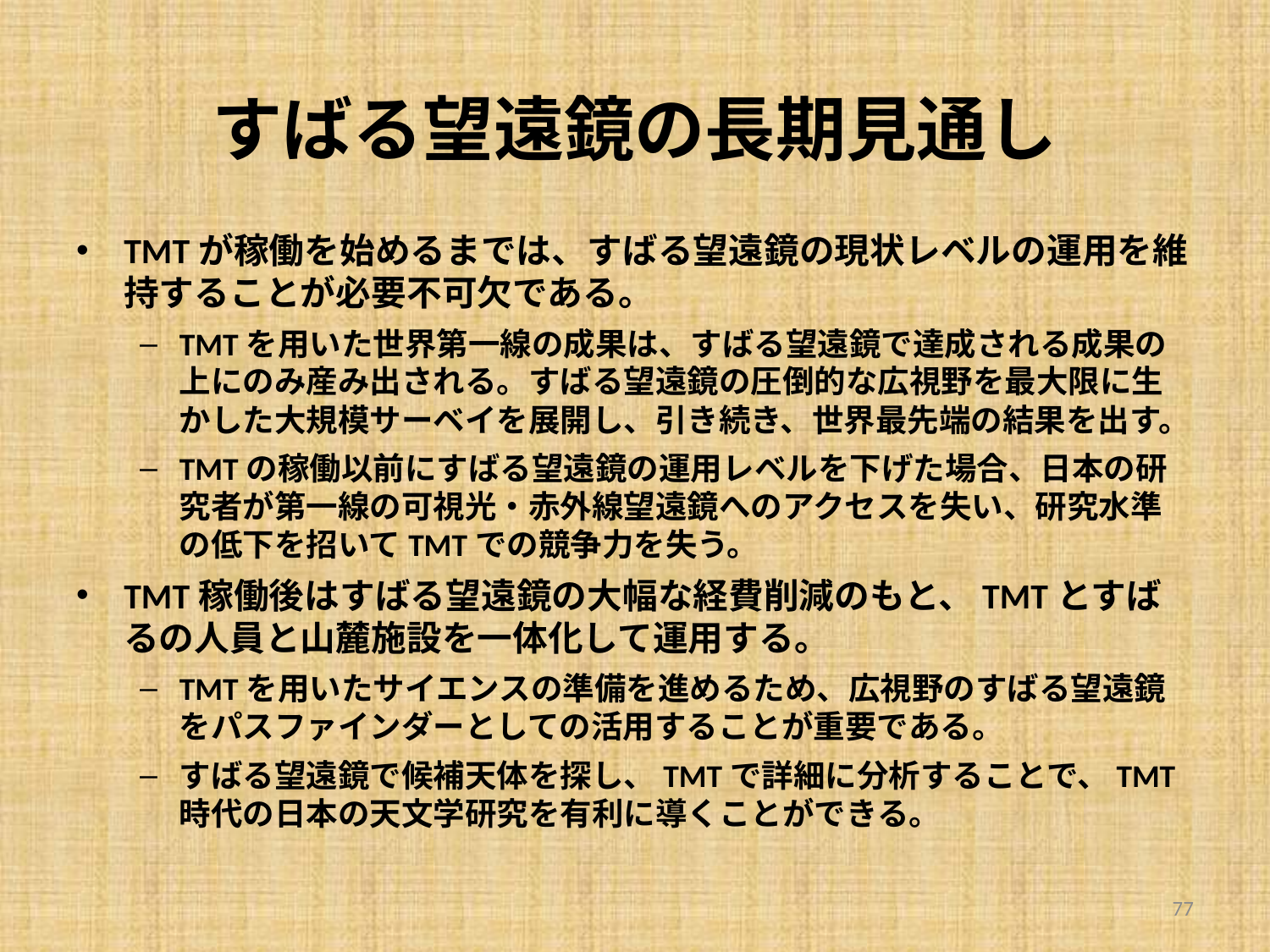

# すばる望遠鏡の長期見通し
TMTが稼働を始めるまでは、すばる望遠鏡の現状レベルの運用を維持することが必要不可欠である。
TMTを用いた世界第一線の成果は、すばる望遠鏡で達成される成果の上にのみ産み出される。すばる望遠鏡の圧倒的な広視野を最大限に生かした大規模サーベイを展開し、引き続き、世界最先端の結果を出す。
TMTの稼働以前にすばる望遠鏡の運用レベルを下げた場合、日本の研究者が第一線の可視光・赤外線望遠鏡へのアクセスを失い、研究水準の低下を招いてTMTでの競争力を失う。
TMT稼働後はすばる望遠鏡の大幅な経費削減のもと、TMTとすばるの人員と山麓施設を一体化して運用する。
TMTを用いたサイエンスの準備を進めるため、広視野のすばる望遠鏡をパスファインダーとしての活用することが重要である。
すばる望遠鏡で候補天体を探し、TMTで詳細に分析することで、TMT時代の日本の天文学研究を有利に導くことができる。

77